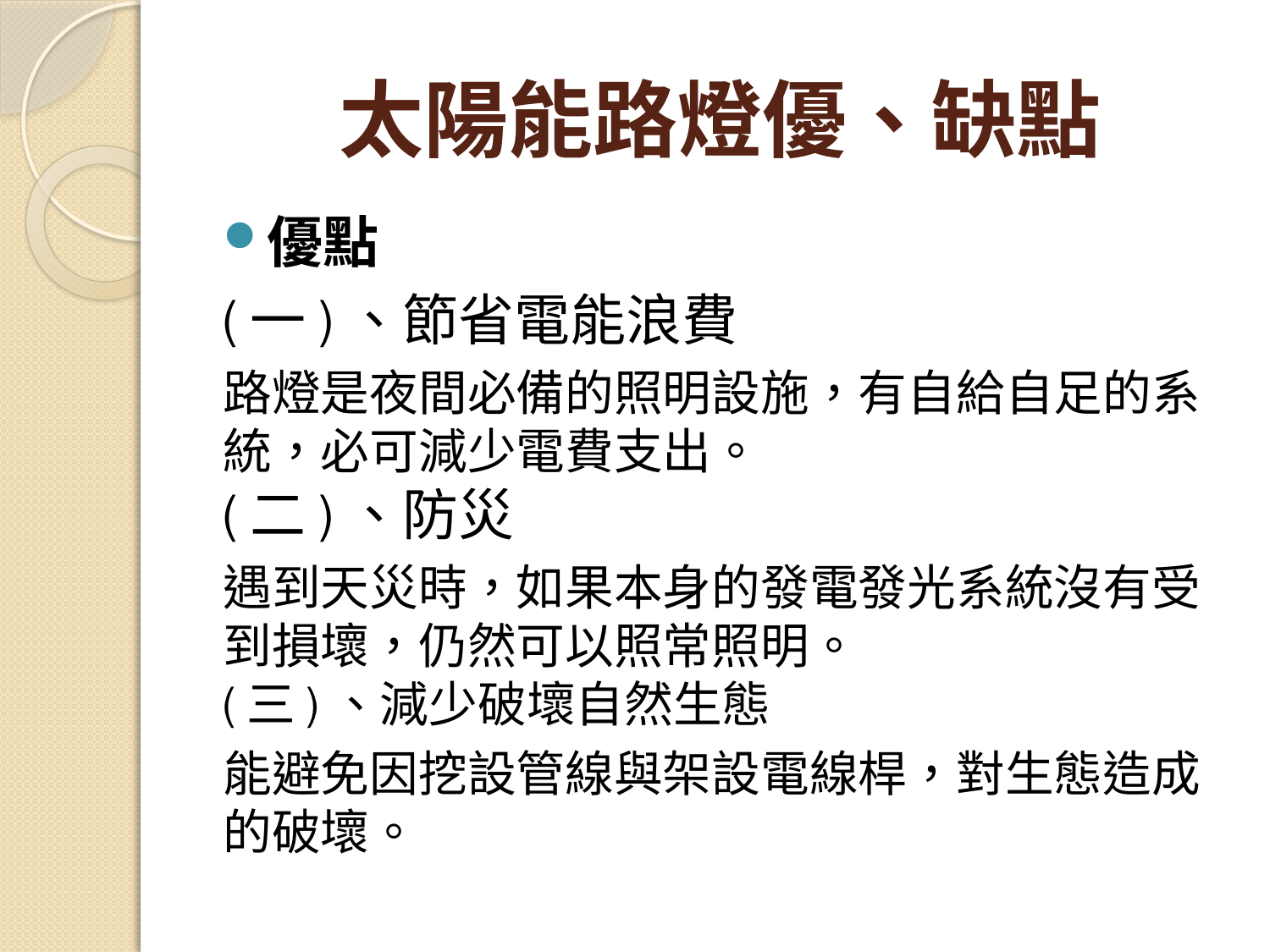

# 太陽能路燈優、缺點
優點
(一)、節省電能浪費
路燈是夜間必備的照明設施，有自給自足的系統，必可減少電費支出。
(二)、防災
遇到天災時，如果本身的發電發光系統沒有受到損壞，仍然可以照常照明。
(三)、減少破壞自然生態
能避免因挖設管線與架設電線桿，對生態造成的破壞。